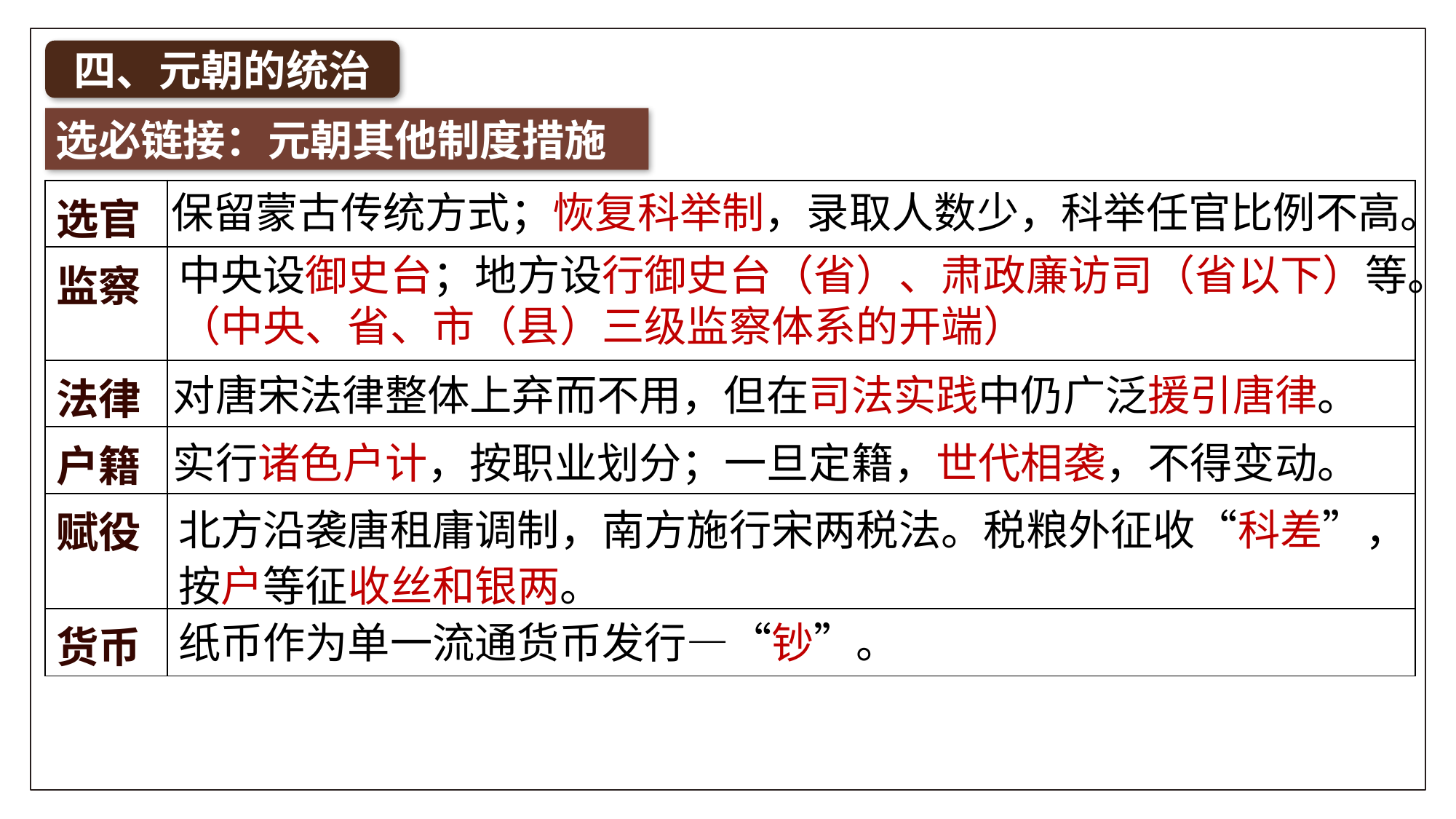

四、元朝的统治
选必链接：元朝其他制度措施
| 选官 |  |
| --- | --- |
| 监察 |  |
| 法律 |  |
| 户籍 |  |
| 赋役 |  |
| 货币 |  |
保留蒙古传统方式；恢复科举制，录取人数少，科举任官比例不高。
中央设御史台；地方设行御史台（省）、肃政廉访司（省以下）等。（中央、省、市（县）三级监察体系的开端）

对唐宋法律整体上弃而不用，但在司法实践中仍广泛援引唐律。

实行诸色户计，按职业划分；一旦定籍，世代相袭，不得变动。
北方沿袭唐租庸调制，南方施行宋两税法。税粮外征收“科差”，按户等征收丝和银两。
纸币作为单一流通货币发行—“钞”。